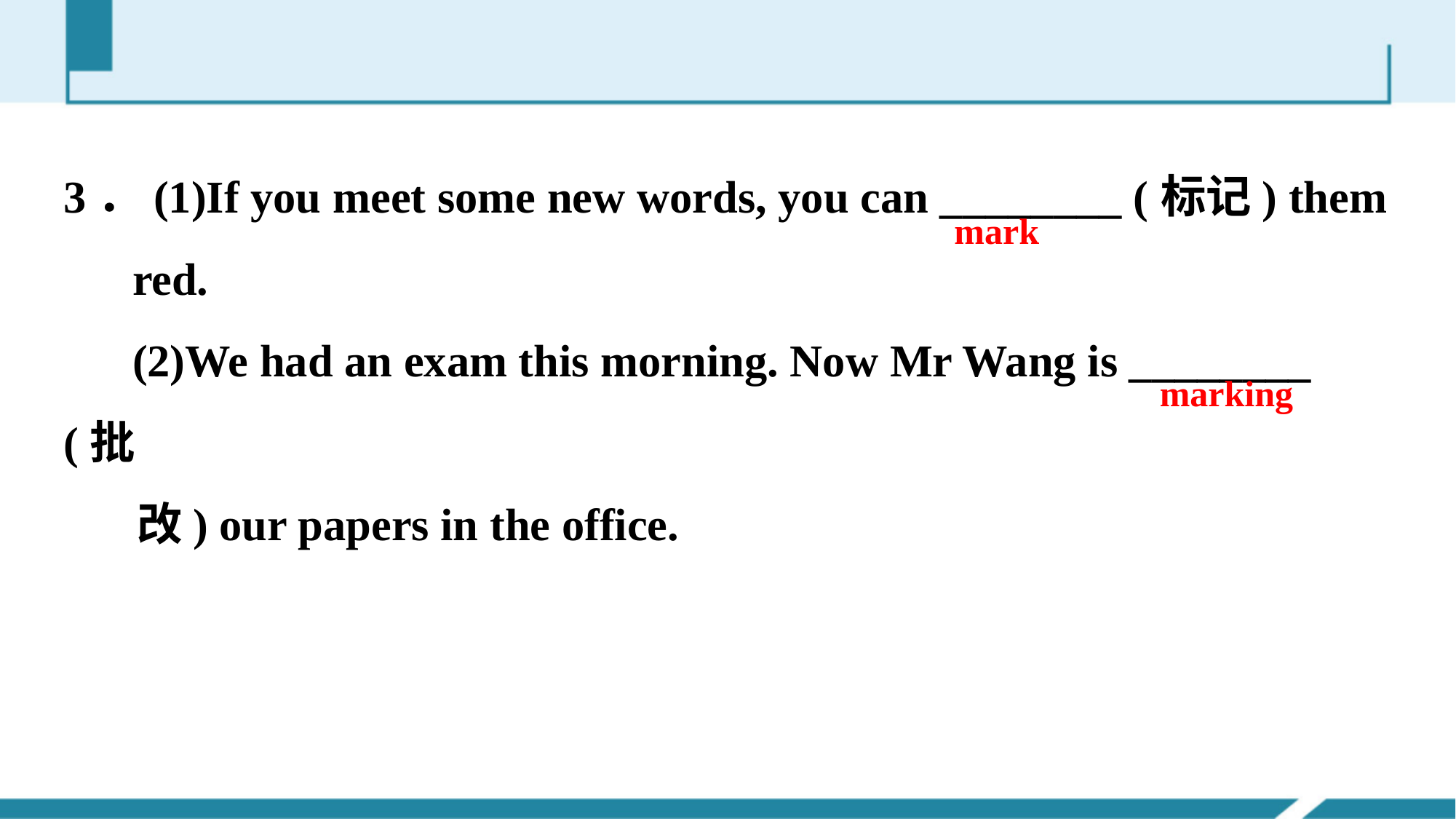

3．(1)If you meet some new words, you can ________ (标记) them
      red.
      (2)We had an exam this morning. Now Mr Wang is ________ (批
      改) our papers in the office.
mark
marking